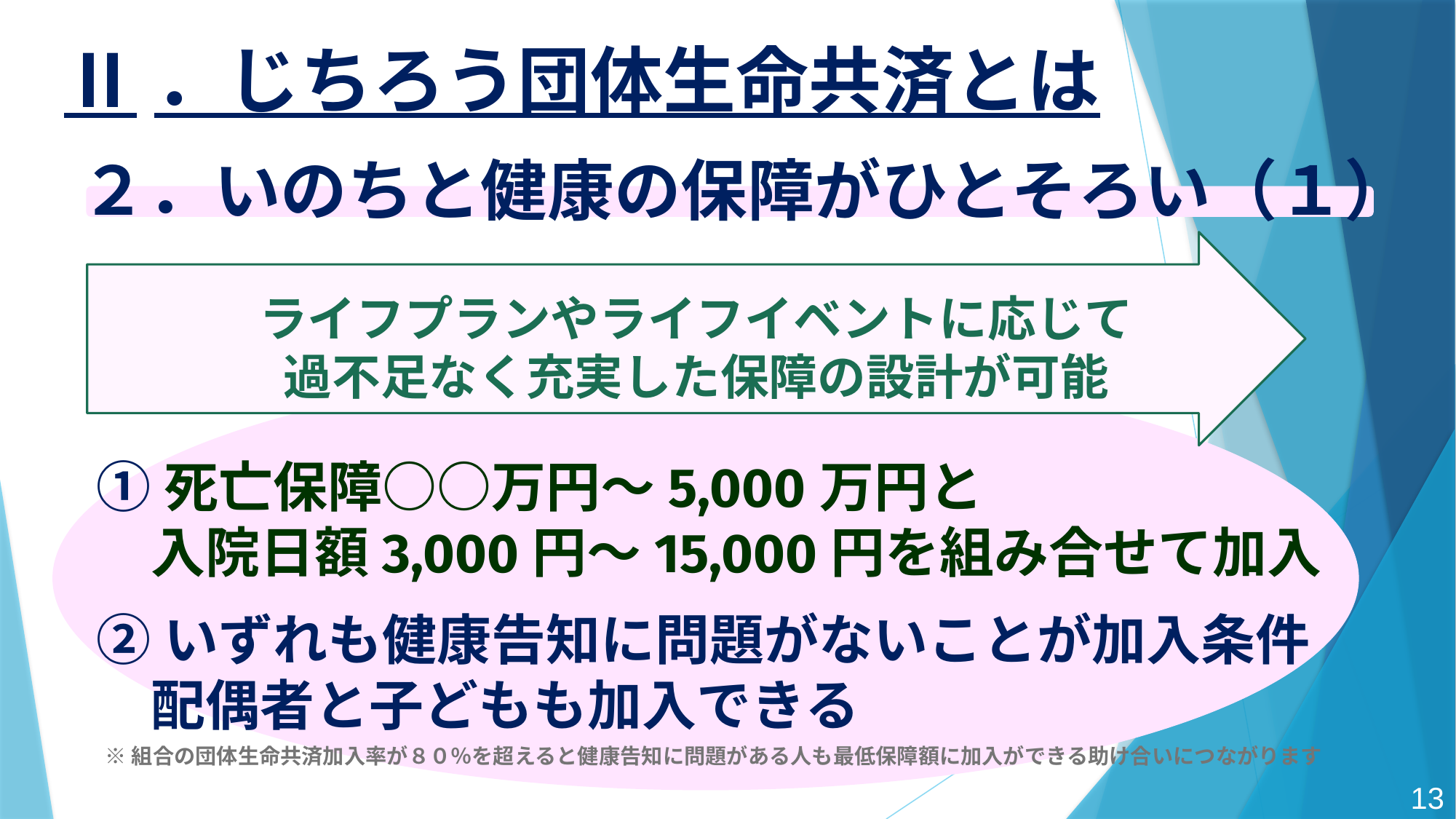

# Ⅱ．じちろう団体生命共済とは
２．いのちと健康の保障がひとそろい（１）

ライフプランやライフイベントに応じて
過不足なく充実した保障の設計が可能

①死亡保障○○万円～5,000万円と
　　　入院日額3,000円～15,000円を組み合せて加入

②いずれも健康告知に問題がないことが加入条件
　配偶者と子どもも加入できる

※組合の団体生命共済加入率が８０％を超えると健康告知に問題がある人も最低保障額に加入ができる助け合いにつながります
13